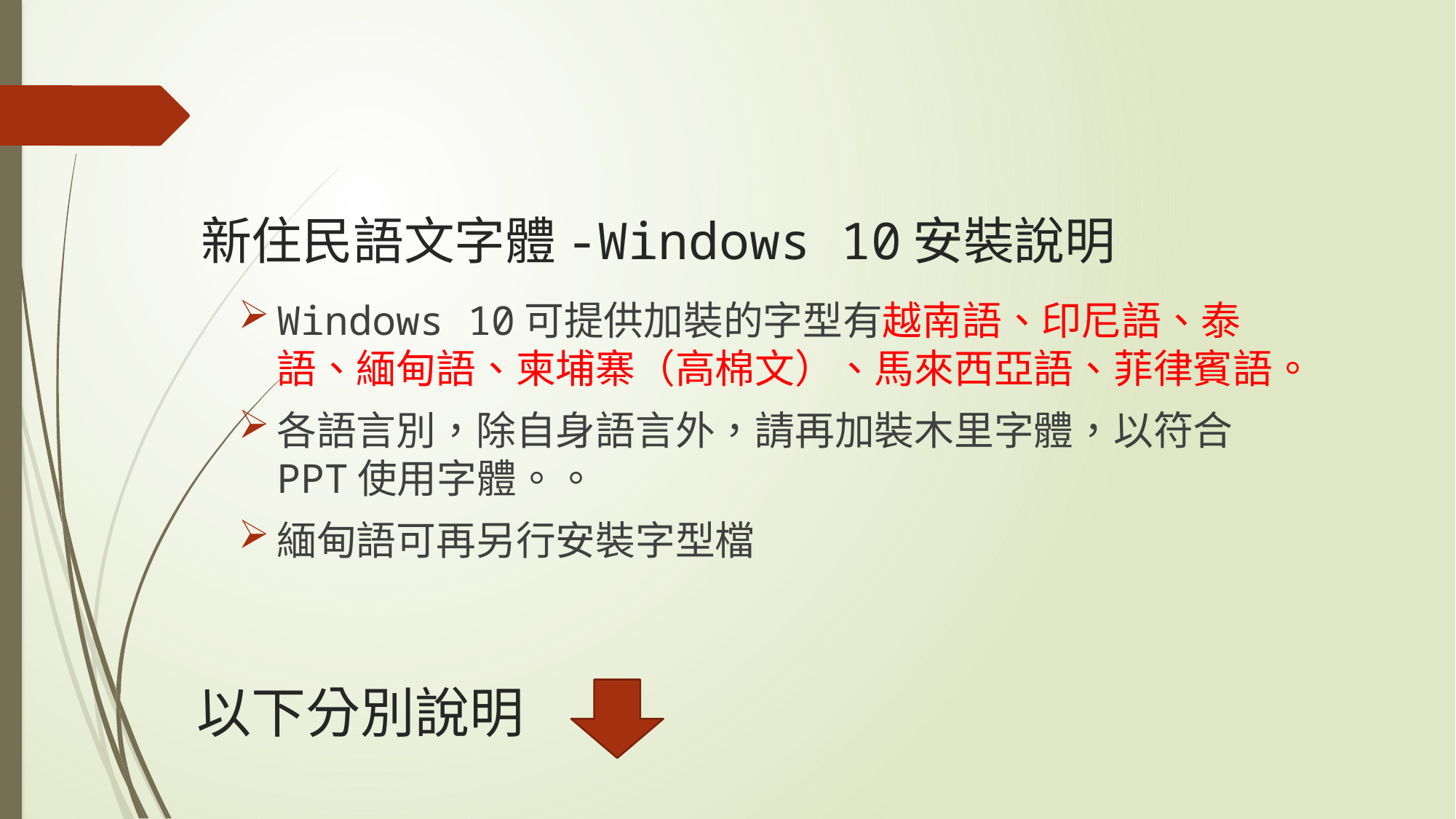

新住民語文字體-Windows 10安裝說明
Windows 10可提供加裝的字型有越南語、印尼語、泰語、緬甸語、柬埔寨（高棉文）、馬來西亞語、菲律賓語。
各語言別，除自身語言外，請再加裝木里字體，以符合PPT使用字體。。
緬甸語可再另行安裝字型檔
# 以下分別說明